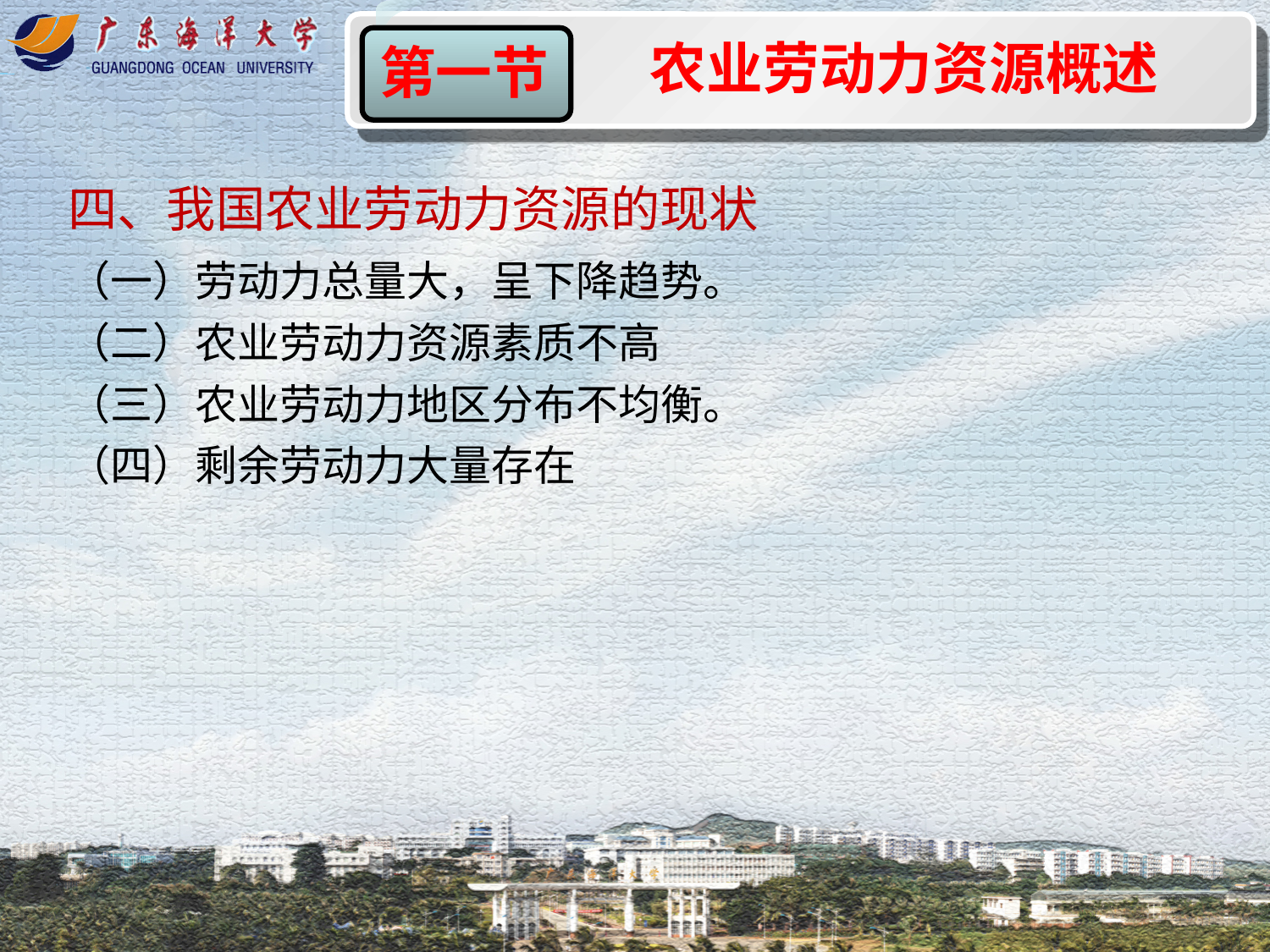

农业劳动力资源概述

第一节
四、我国农业劳动力资源的现状
（一）劳动力总量大，呈下降趋势。
（二）农业劳动力资源素质不高
（三）农业劳动力地区分布不均衡。
（四）剩余劳动力大量存在